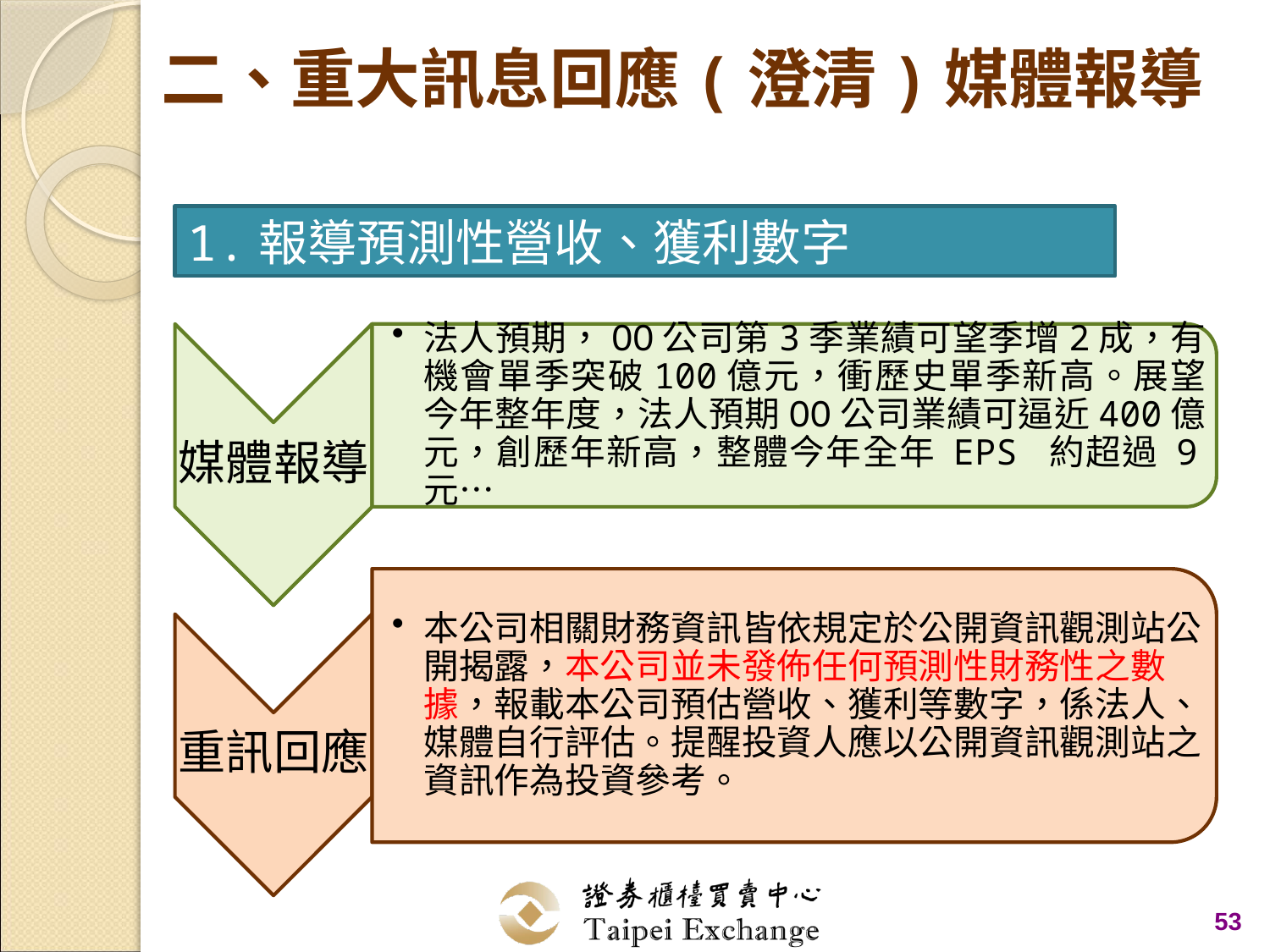

# 二、重大訊息回應(澄清)媒體報導
1.報導預測性營收、獲利數字
媒體報導
法人預期，OO公司第3季業績可望季增2成，有機會單季突破100億元，衝歷史單季新高。展望今年整年度，法人預期OO公司業績可逼近400億元，創歷年新高，整體今年全年 EPS 約超過 9元…
重訊回應
本公司相關財務資訊皆依規定於公開資訊觀測站公開揭露，本公司並未發佈任何預測性財務性之數據，報載本公司預估營收、獲利等數字，係法人、媒體自行評估。提醒投資人應以公開資訊觀測站之資訊作為投資參考。
53